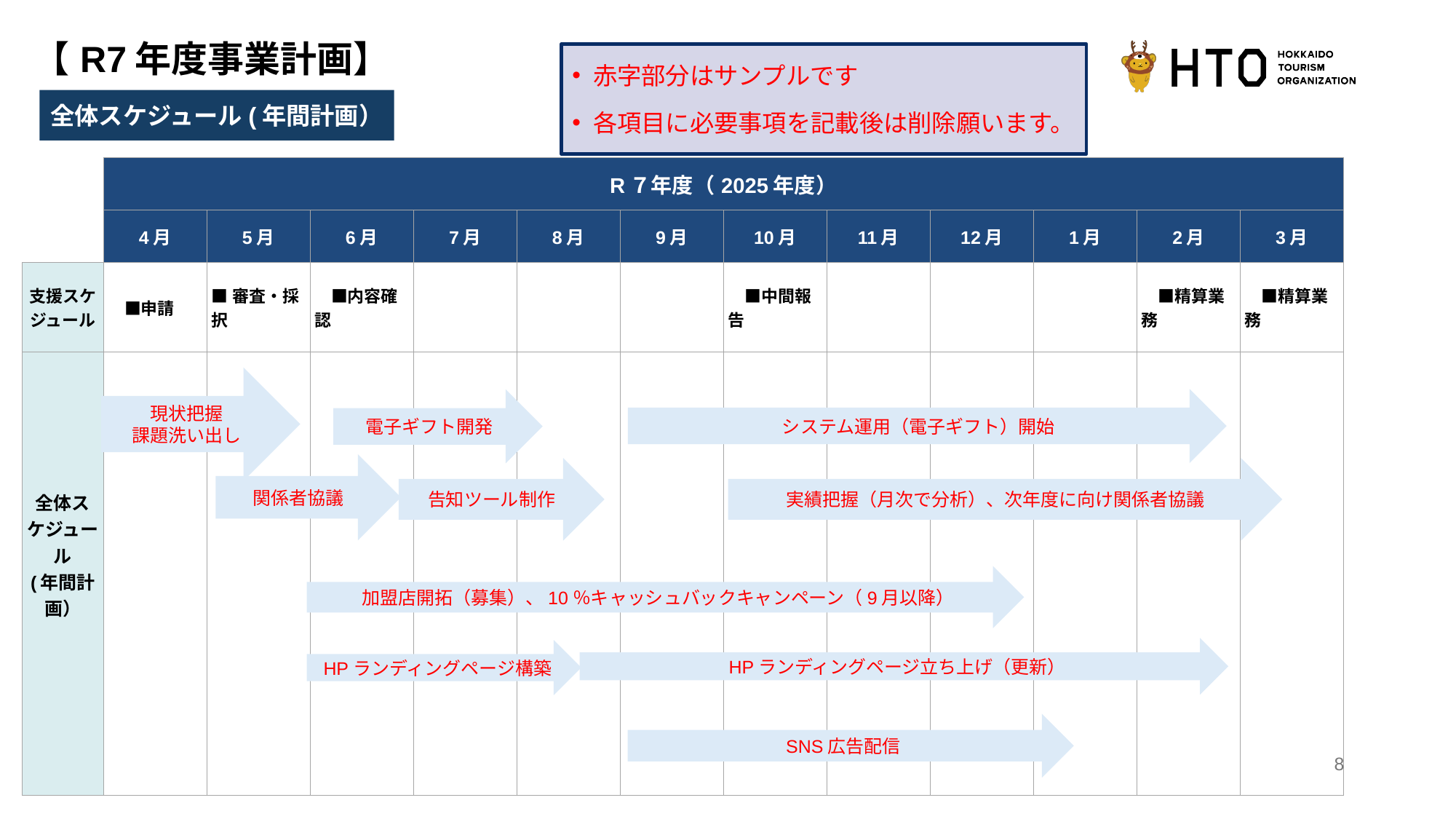

# 【R7年度事業計画】
赤字部分はサンプルです
各項目に必要事項を記載後は削除願います。

全体スケジュール(年間計画）
|  | R７年度（2025年度） |  |  |  |  |  |  |  |  |  |  |  |
| --- | --- | --- | --- | --- | --- | --- | --- | --- | --- | --- | --- | --- |
|  | 4月 | 5月 | 6月 | 7月 | 8月 | 9月 | 10月 | 11月 | 12月 | 1月 | 2月 | 3月 |
| 支援スケジュール | ■申請 | ■審査・採択 | ■内容確認 |  |  |  | ■中間報告 |  |  |  | ■精算業務 | ■精算業務 |
| 全体スケジュール (年間計画） |  |  |  |  |  |  |  |  |  |  |  |  |
現状把握
課題洗い出し
システム運用（電子ギフト）開始
電子ギフト開発
関係者協議
実績把握（月次で分析）、次年度に向け関係者協議
告知ツール制作
加盟店開拓（募集）、10％キャッシュバックキャンペーン（9月以降）
HPランディングページ立ち上げ（更新）
HPランディングページ構築
SNS広告配信
8